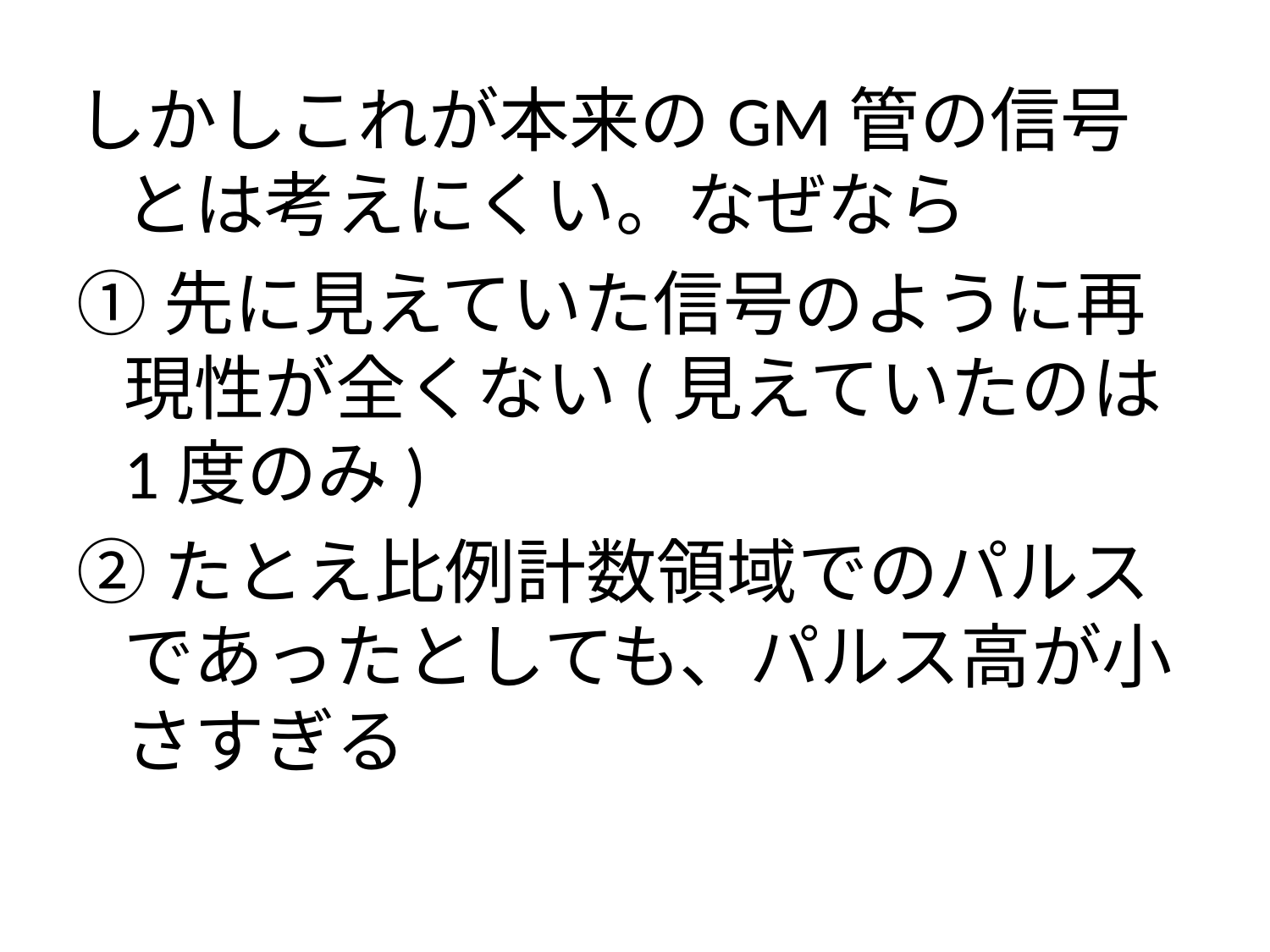

しかしこれが本来のGM管の信号とは考えにくい。なぜなら
①先に見えていた信号のように再現性が全くない(見えていたのは1度のみ)
②たとえ比例計数領域でのパルスであったとしても、パルス高が小さすぎる